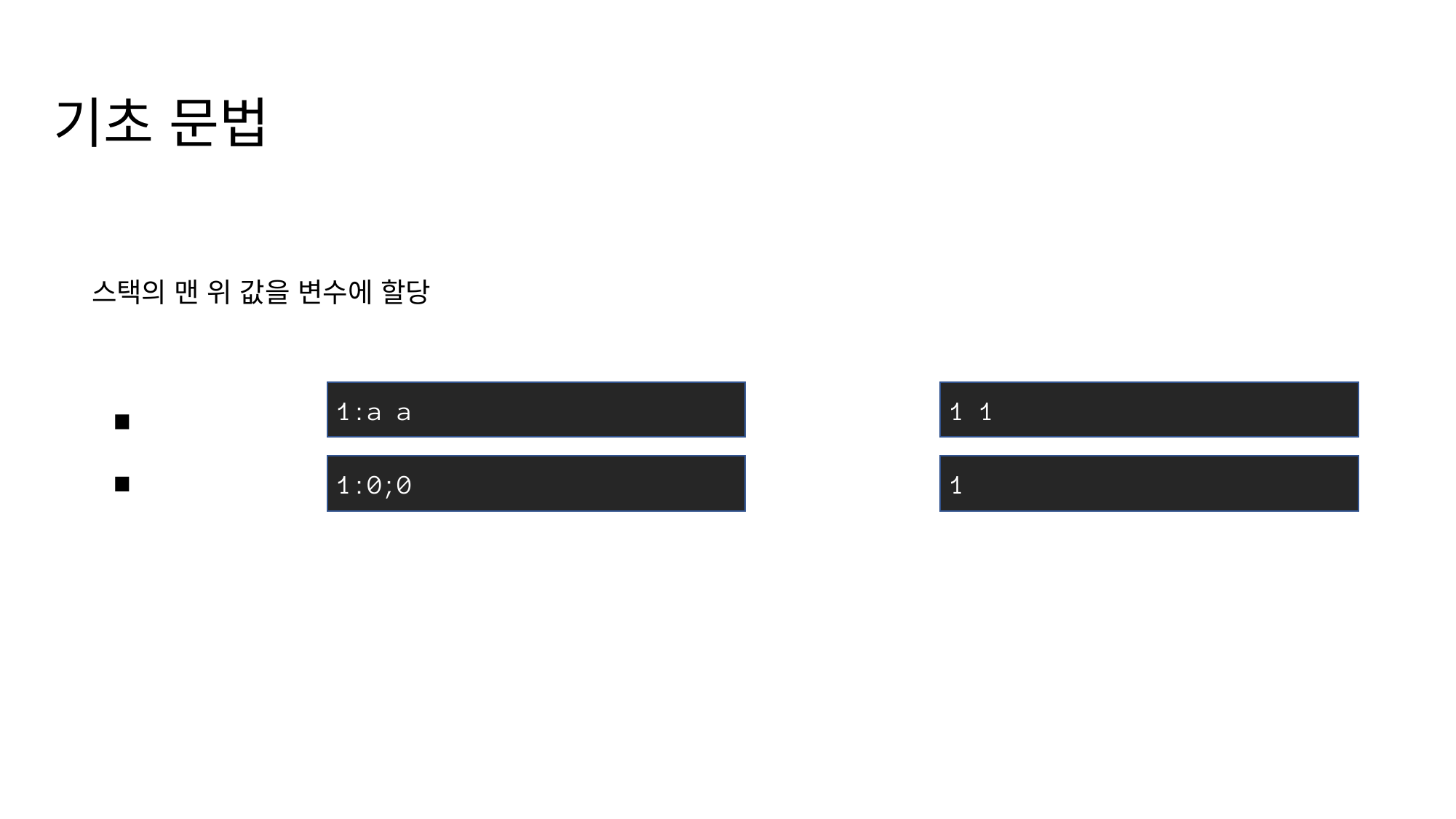

기초 문법
:
스택의 맨 위 값을 변수에 할당
1:a a
1 1
1:0;0
1